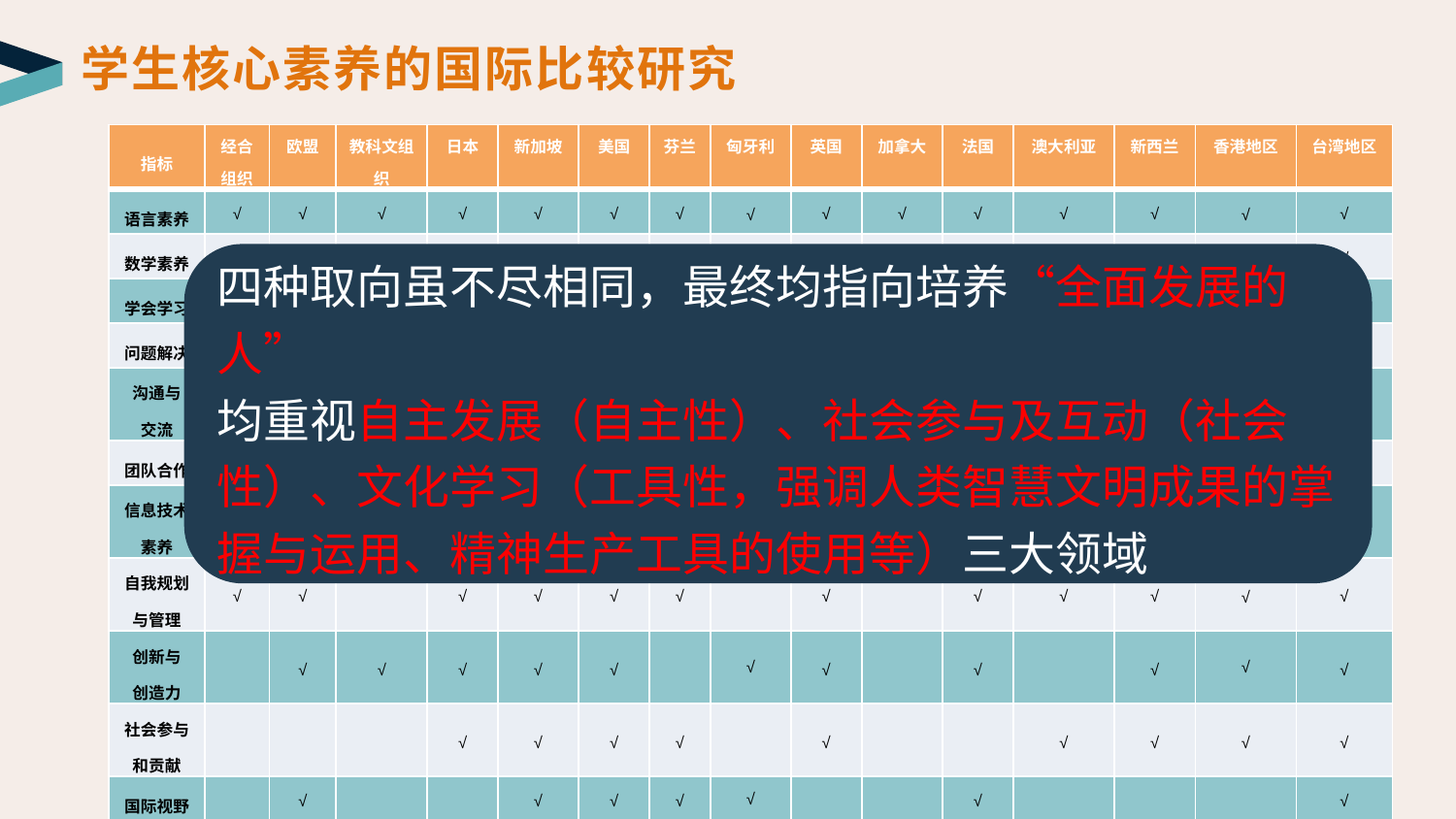

学生核心素养的国际比较研究

| 指标 | 经合组织 | 欧盟 | 教科文组织 | 日本 | 新加坡 | 美国 | 芬兰 | 匈牙利 | 英国 | 加拿大 | 法国 | 澳大利亚 | 新西兰 | 香港地区 | 台湾地区 |
| --- | --- | --- | --- | --- | --- | --- | --- | --- | --- | --- | --- | --- | --- | --- | --- |
| 语言素养 | √ | √ | √ | √ | √ | √ | √ | √ | √ | √ | √ | √ | √ | √ | √ |
| 数学素养 | √ | √ | √ | √ | √ |  |  | √ | √ | √ | √ | √ | √ | √ | √ |
| 学会学习 |  | √ | √ |  | √ | √ | √ |  | √ | √ |  |  |  | √ | √ |
| 问题解决 |  |  |  | √ | √ | √ |  |  | √ | √ |  | √ |  | √ | √ |
| 沟通与 交流 | √ | √ | √ | √ | √ | √ | √ | √ | √ | √ | √ | √ | √ | √ | √ |
| 团队合作 | √ | √ | √ | √ | √ | √ | √ |  | √ | √ |  | √ | √ | √ | √ |
| 信息技术 素养 | √ | √ | √ | √ | √ | √ | √ | √ | √ | √ | √ | √ | √ | √ | √ |
| 自我规划与管理 | √ | √ |  | √ | √ | √ | √ |  | √ |  | √ | √ | √ | √ | √ |
| 创新与 创造力 |  | √ | √ | √ | √ | √ |  | √ | √ |  | √ |  | √ | √ | √ |
| 社会参与 和贡献 |  |  |  | √ | √ | √ | √ |  | √ |  |  | √ | √ | √ | √ |
| 国际视野 |  | √ |  |  | √ | √ | √ | √ |  |  | √ |  |  |  | √ |
四种取向虽不尽相同，最终均指向培养“全面发展的人”
均重视自主发展（自主性）、社会参与及互动（社会性）、文化学习（工具性，强调人类智慧文明成果的掌握与运用、精神生产工具的使用等）三大领域